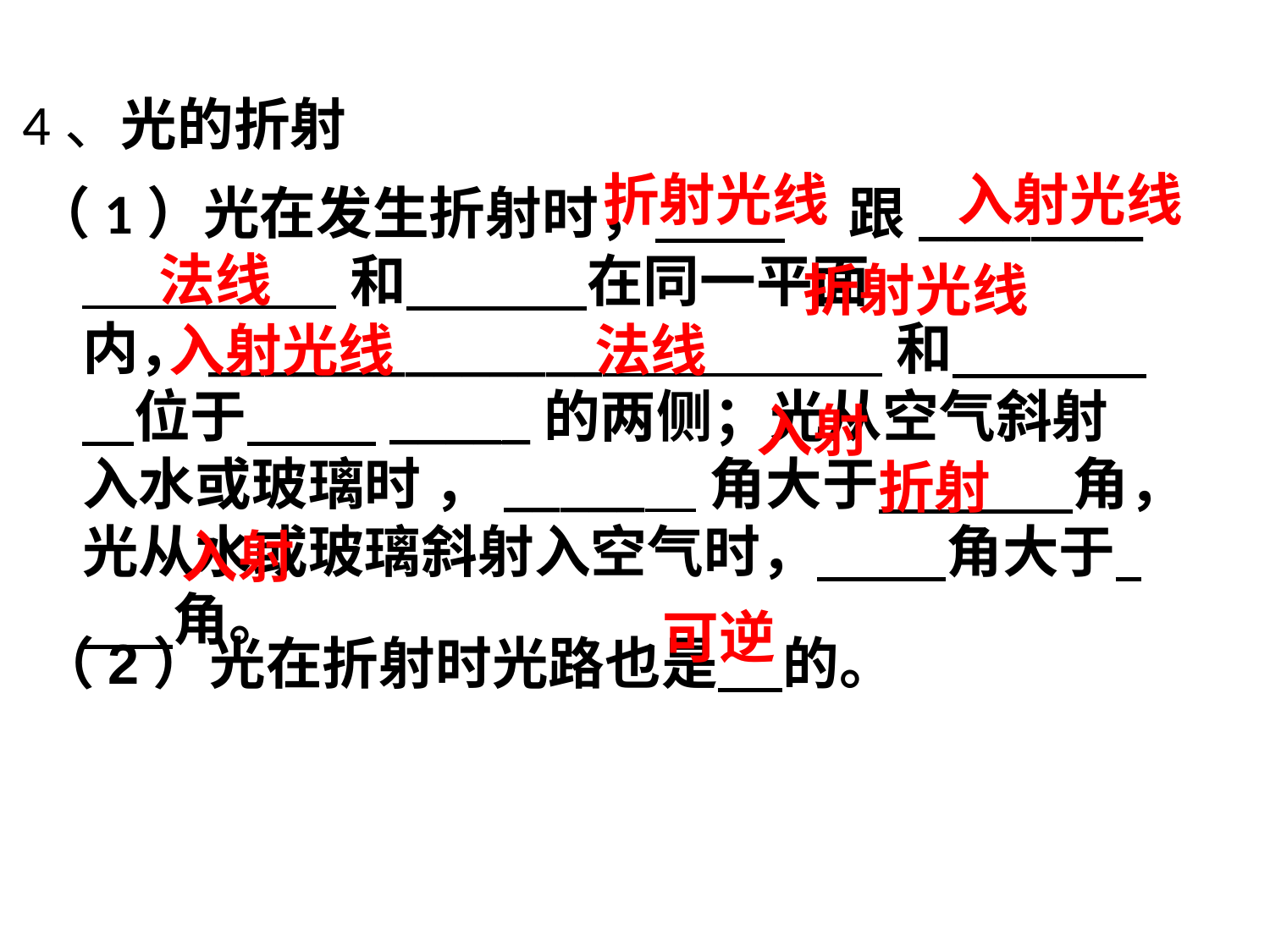

4、光的折射
折射光线
入射光线
（1）光在发生折射时，               跟________                     和              在同一平面内，______________                      和                    位于          _____的两侧；光从空气斜射入水或玻璃时 ，_____    角大于               角，光从水或玻璃斜射入空气时，          角大于          角。
法线
折射光线
入射光线
法线
入射
折射
（2）光在折射时光路也是     的。
入射
可逆